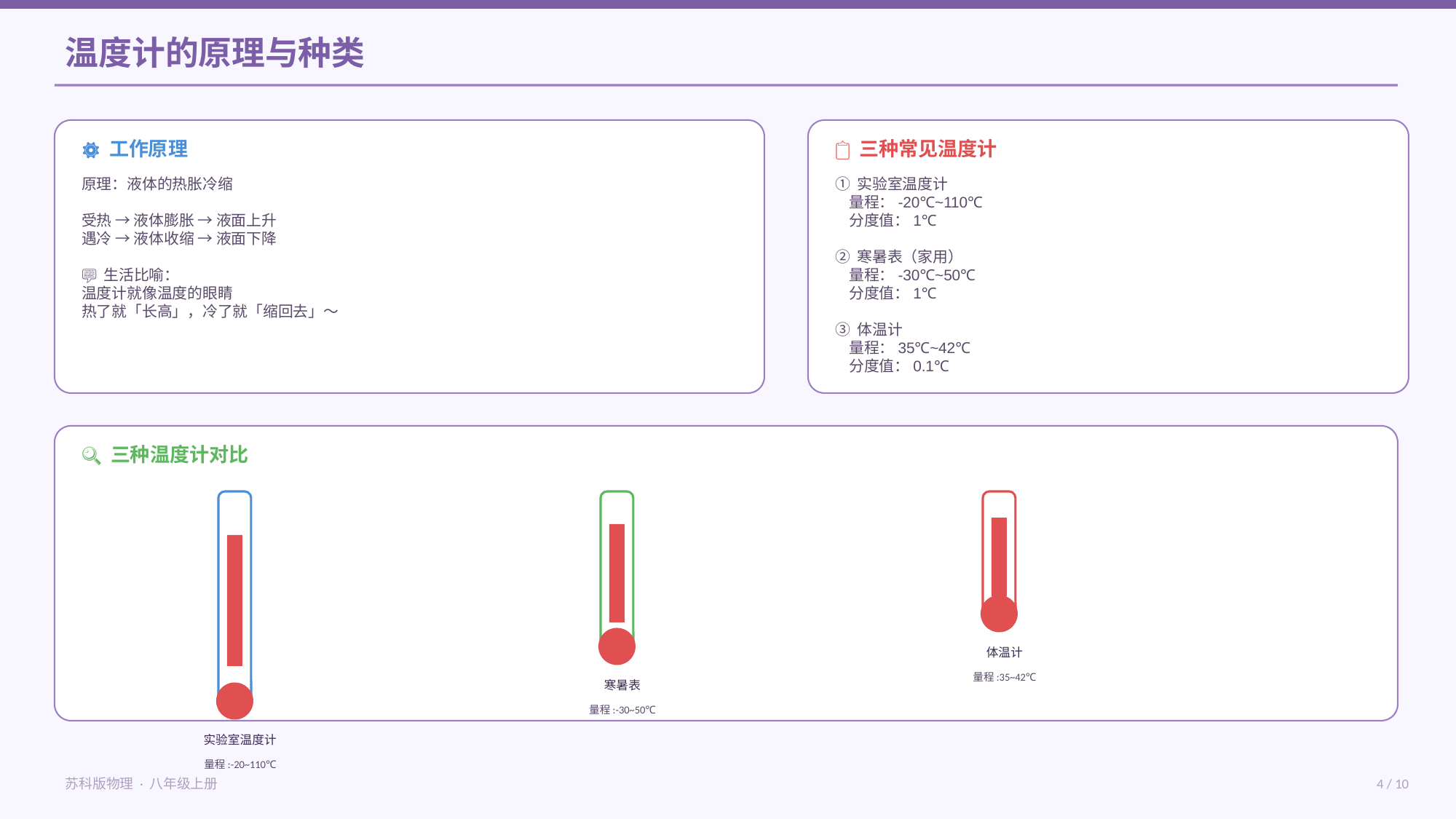

温度计的原理与种类

⚙ 工作原理
📋 三种常见温度计
原理：液体的热胀冷缩

受热 → 液体膨胀 → 液面上升
遇冷 → 液体收缩 → 液面下降

💬 生活比喻：
温度计就像温度的眼睛
热了就「长高」，冷了就「缩回去」～
① 实验室温度计
   量程：-20℃~110℃
   分度值：1℃

② 寒暑表（家用）
   量程：-30℃~50℃
   分度值：1℃

③ 体温计
   量程：35℃~42℃
   分度值：0.1℃

🔍 三种温度计对比

体温计
量程:35~42℃
寒暑表

量程:-30~50℃
实验室温度计
量程:-20~110℃
苏科版物理 · 八年级上册
4 / 10